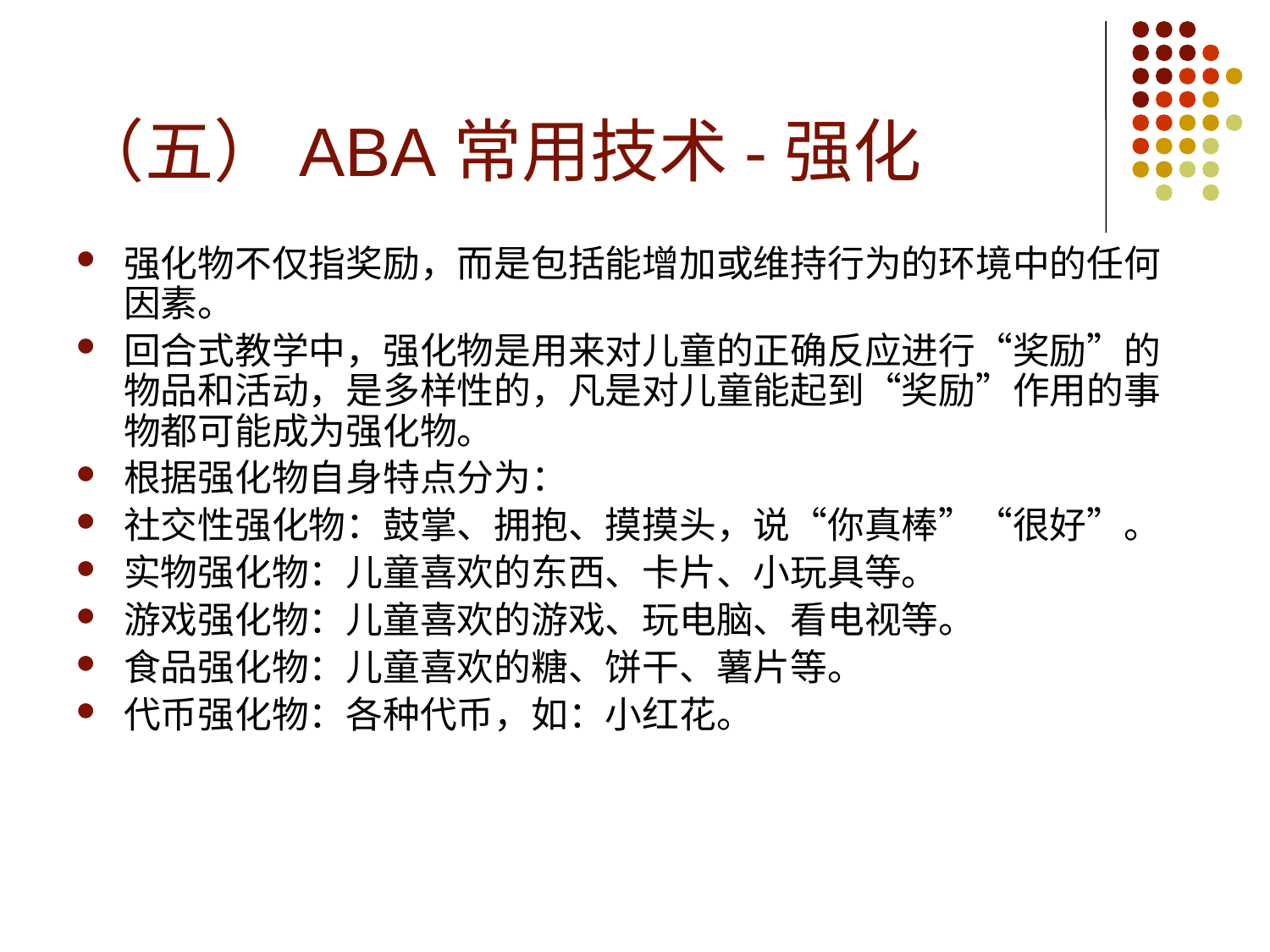

# （五）ABA常用技术-强化
强化物不仅指奖励，而是包括能增加或维持行为的环境中的任何因素。
回合式教学中，强化物是用来对儿童的正确反应进行“奖励”的物品和活动，是多样性的，凡是对儿童能起到“奖励”作用的事物都可能成为强化物。
根据强化物自身特点分为：
社交性强化物：鼓掌、拥抱、摸摸头，说“你真棒”“很好”。
实物强化物：儿童喜欢的东西、卡片、小玩具等。
游戏强化物：儿童喜欢的游戏、玩电脑、看电视等。
食品强化物：儿童喜欢的糖、饼干、薯片等。
代币强化物：各种代币，如：小红花。